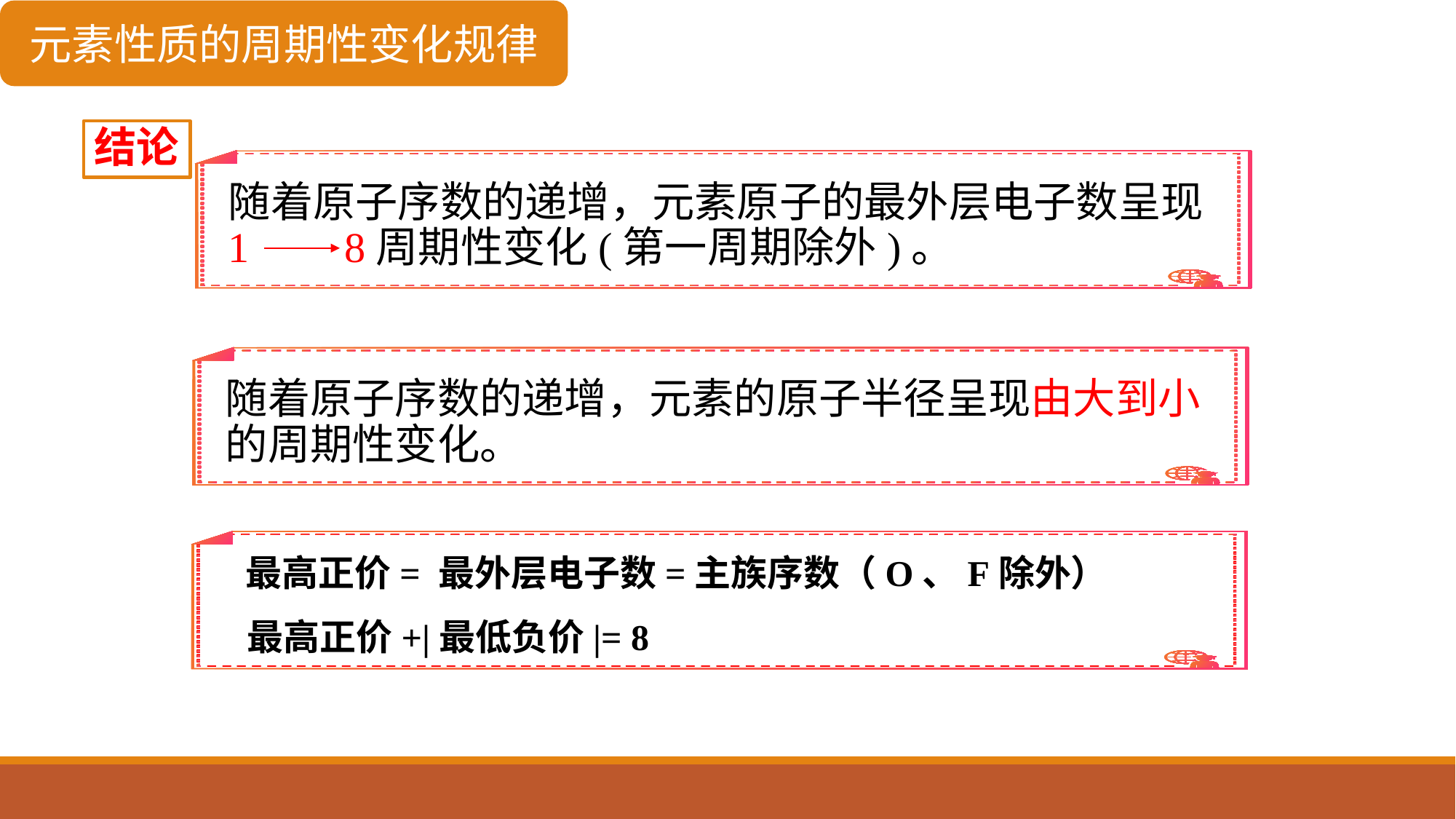

元素性质的周期性变化规律
结论

随着原子序数的递增，元素原子的最外层电子数呈现
1         8周期性变化(第一周期除外)。

随着原子序数的递增，元素的原子半径呈现由大到小的周期性变化。

最高正价= 最外层电子数=主族序数（O、F除外）

最高正价+|最低负价|= 8